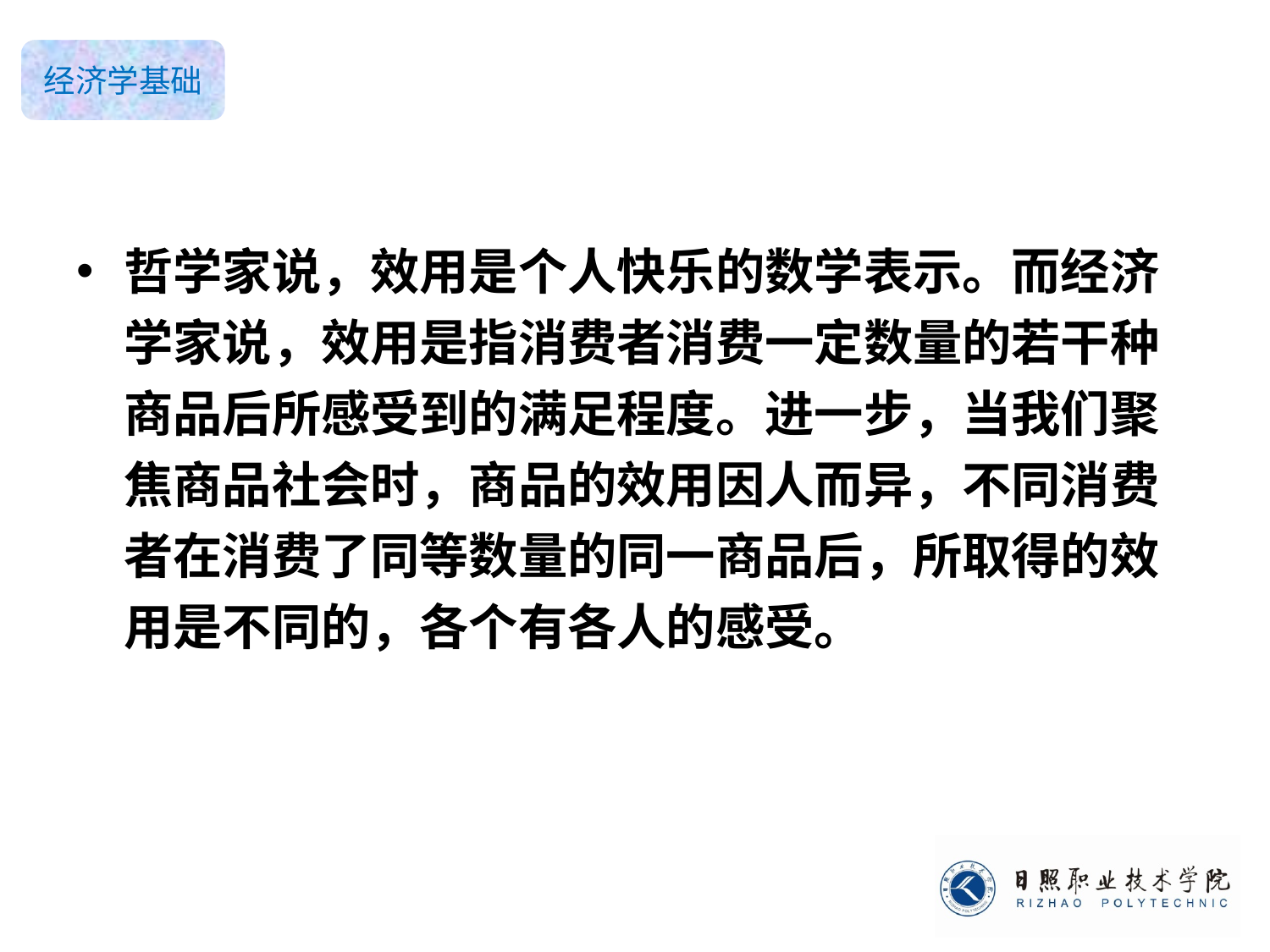

哲学家说，效用是个人快乐的数学表示。而经济学家说，效用是指消费者消费一定数量的若干种商品后所感受到的满足程度。进一步，当我们聚焦商品社会时，商品的效用因人而异，不同消费者在消费了同等数量的同一商品后，所取得的效用是不同的，各个有各人的感受。